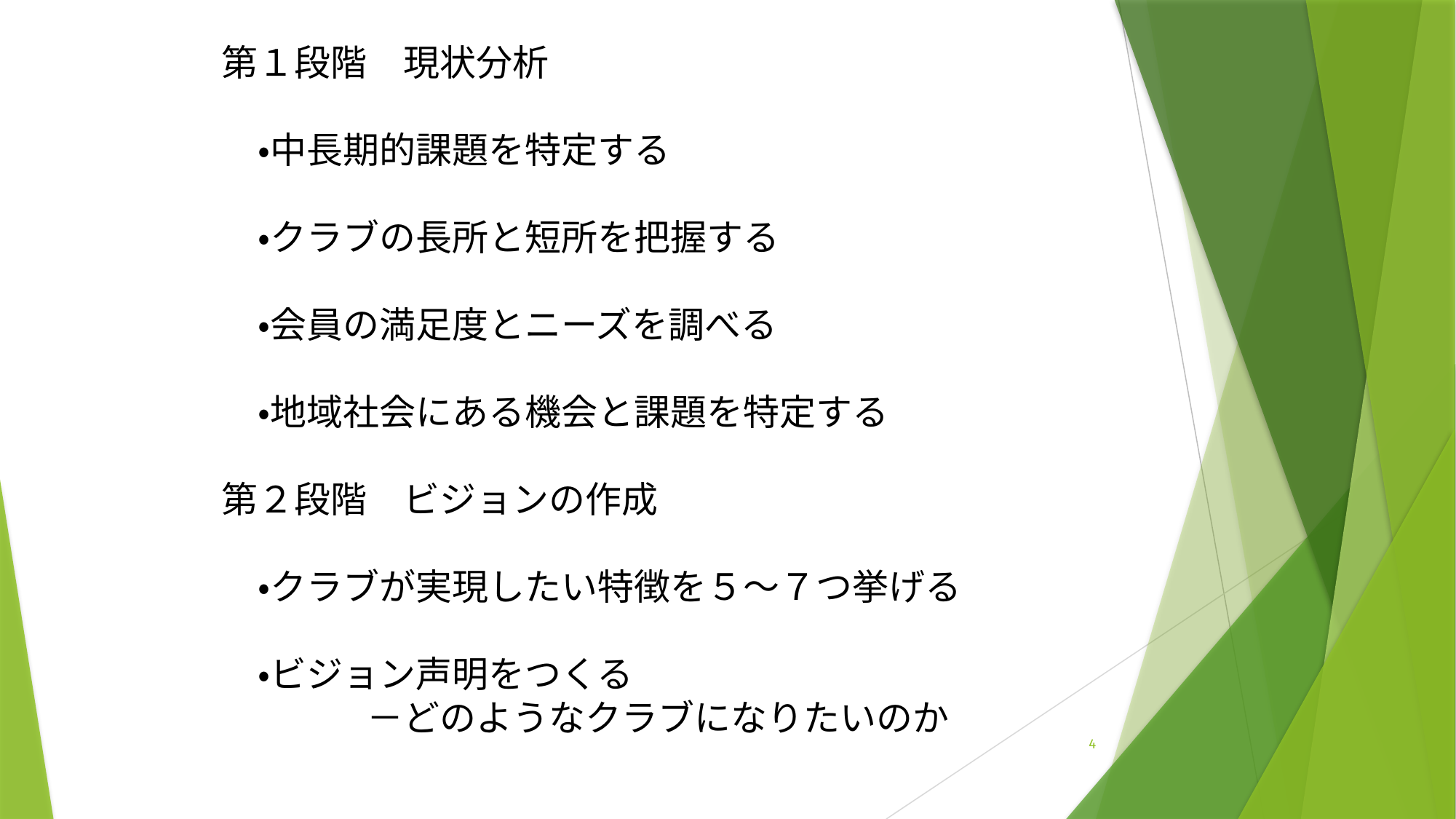

第１段階　現状分析

　・中長期的課題を特定する

　・クラブの長所と短所を把握する

　・会員の満足度とニーズを調べる

　・地域社会にある機会と課題を特定する

第２段階　ビジョンの作成

　・クラブが実現したい特徴を５～７つ挙げる

　・ビジョン声明をつくる
　　　　－どのようなクラブになりたいのか

4